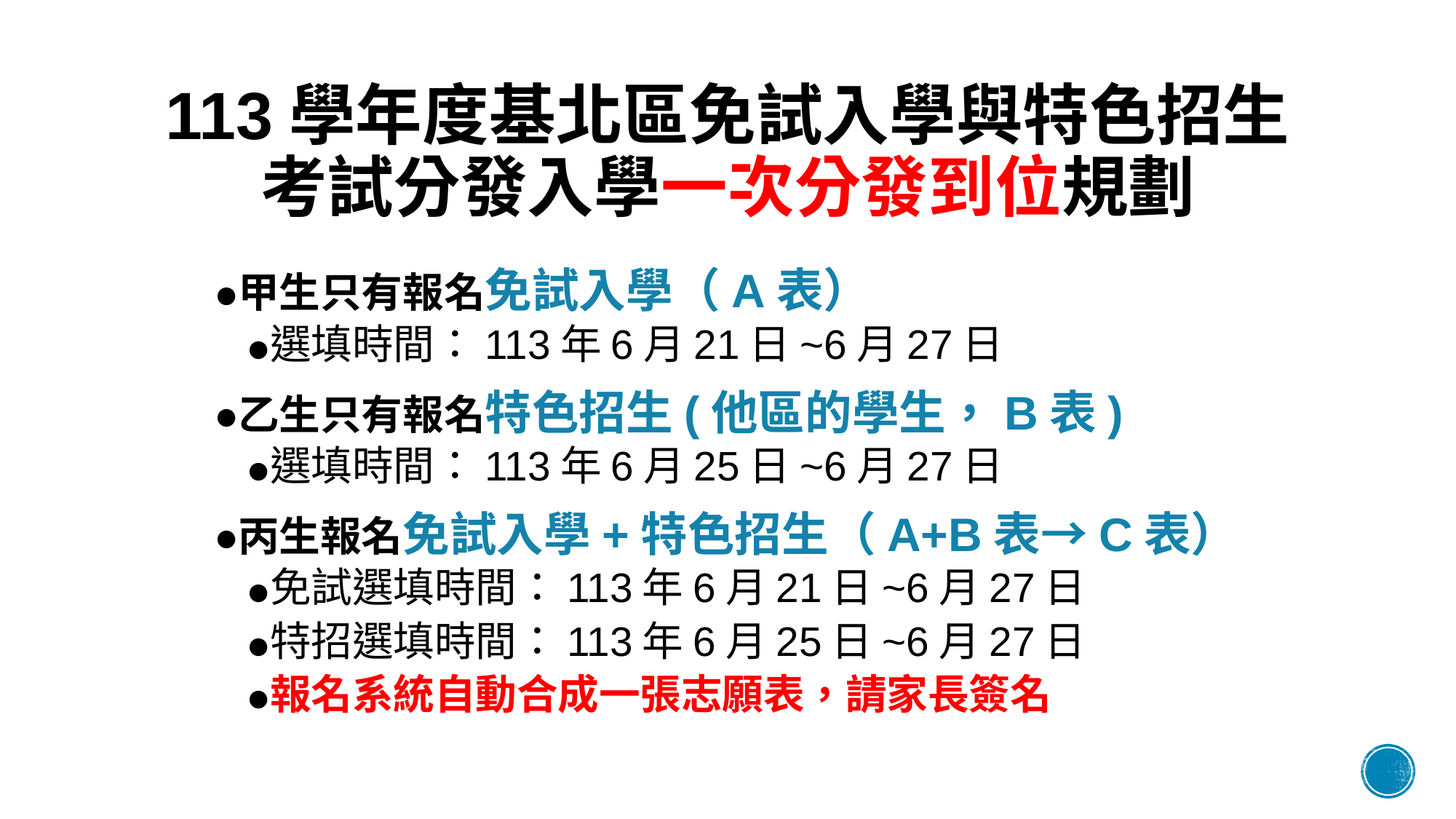

# 113學年度基北區免試入學與特色招生考試分發入學一次分發到位規劃
甲生只有報名免試入學（A表）
選填時間：113年6月21日~6月27日
乙生只有報名特色招生(他區的學生，B表)
選填時間：113年6月25日~6月27日
丙生報名免試入學+特色招生（A+B表→C表）
免試選填時間：113年6月21日~6月27日
特招選填時間：113年6月25日~6月27日
報名系統自動合成一張志願表，請家長簽名